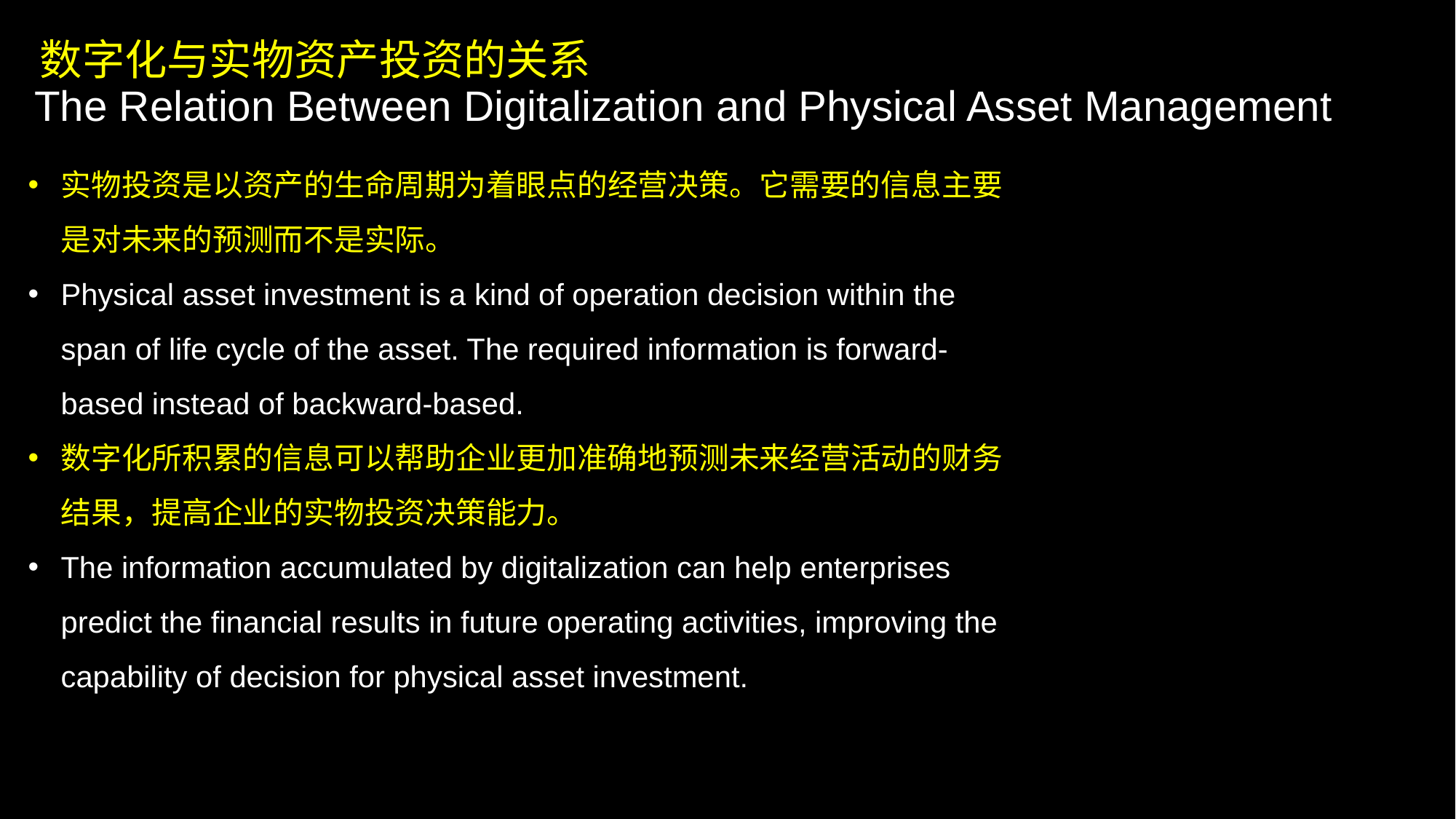

数字化与实物资产投资的关系
  The Relation Between Digitalization and Physical Asset Management
实物投资是以资产的生命周期为着眼点的经营决策。它需要的信息主要是对未来的预测而不是实际。
Physical asset investment is a kind of operation decision within the span of life cycle of the asset. The required information is forward-based instead of backward-based.
数字化所积累的信息可以帮助企业更加准确地预测未来经营活动的财务结果，提高企业的实物投资决策能力。
The information accumulated by digitalization can help enterprises predict the financial results in future operating activities, improving the capability of decision for physical asset investment.